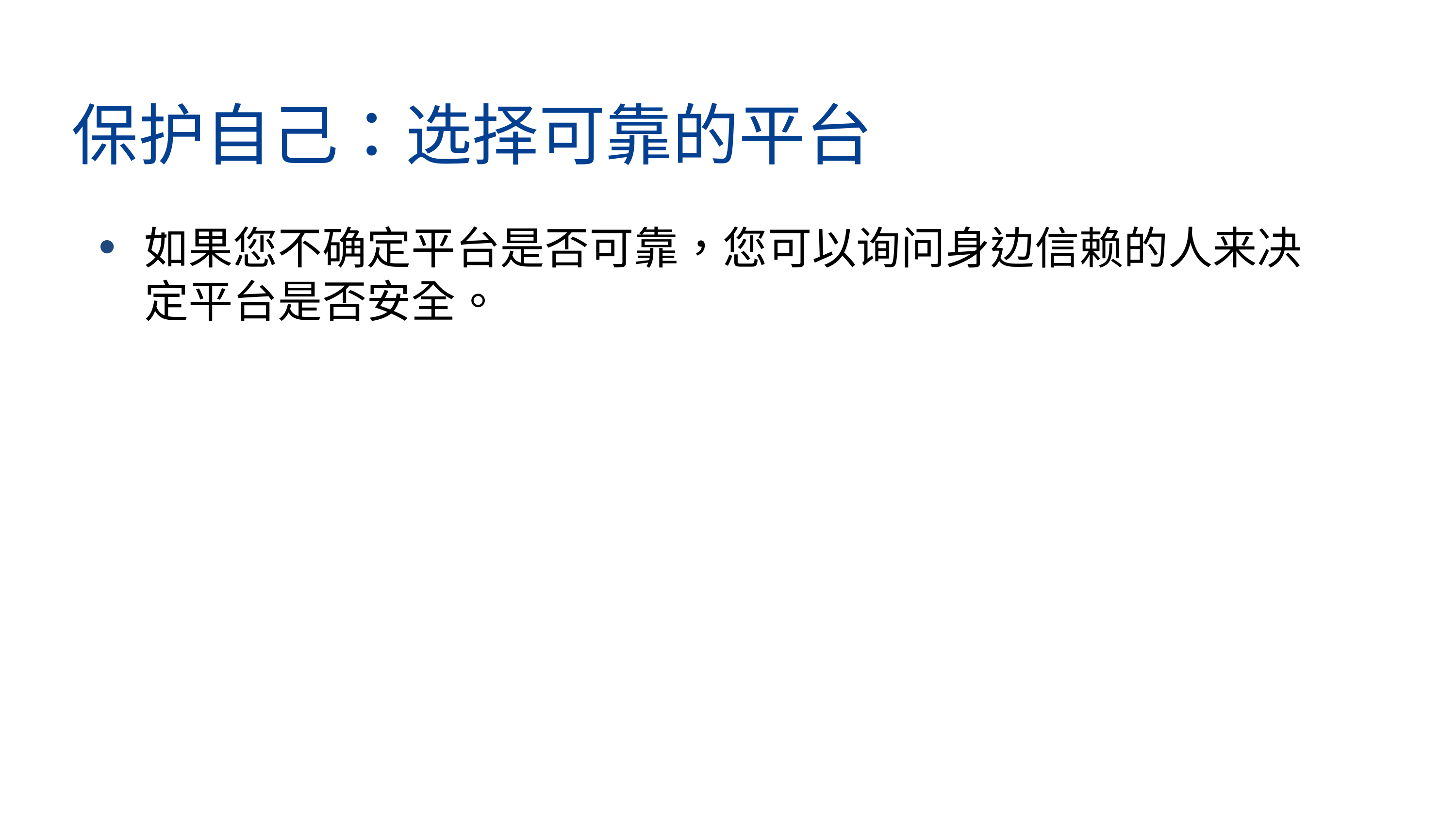

保护自己：选择可靠的平台
如果您不确定平台是否可靠，您可以询问身边信赖的人来决定平台是否安全。